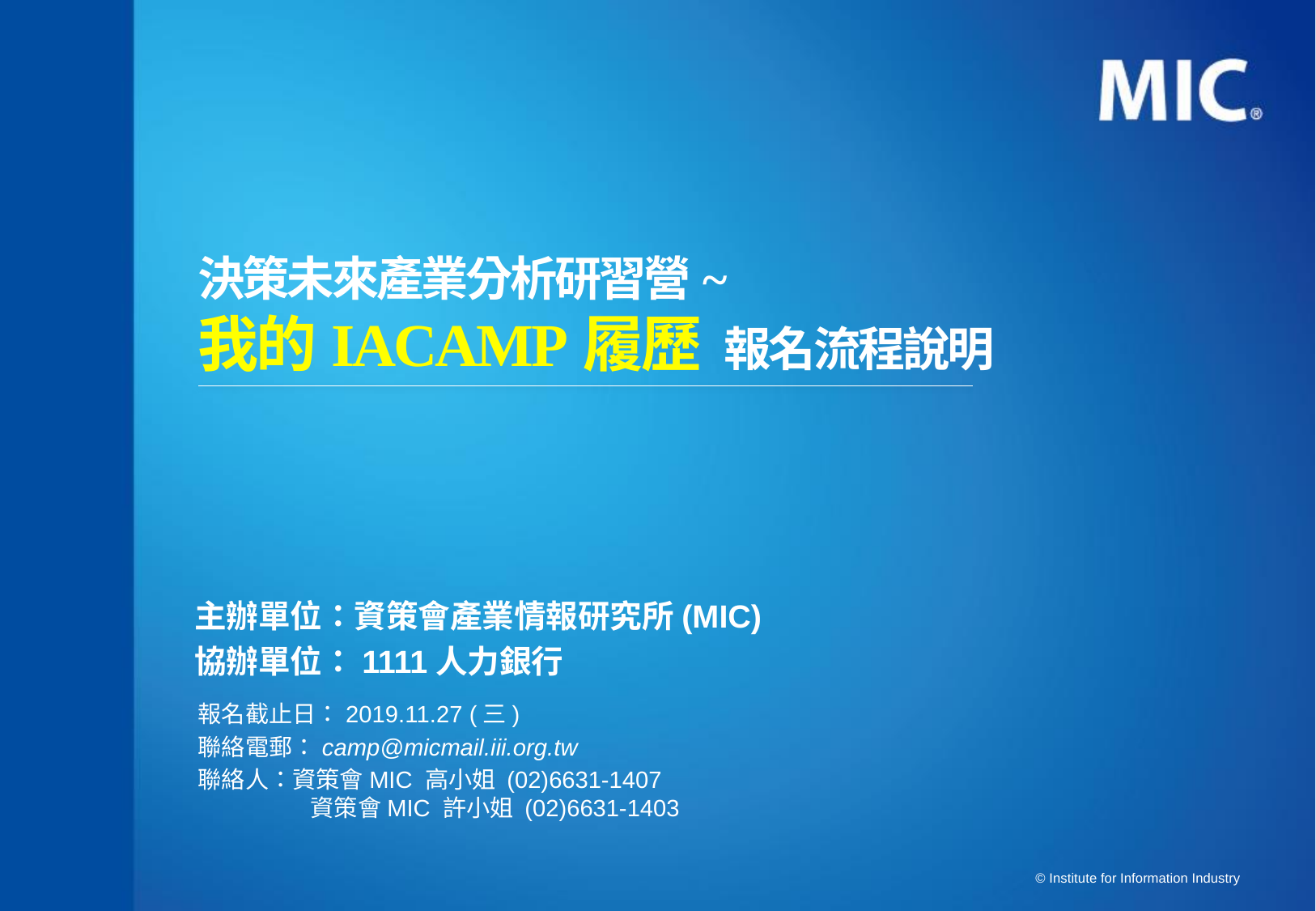

# 決策未來產業分析研習營~ 我的IACAMP履歷  報名流程說明
主辦單位：資策會產業情報研究所(MIC)
協辦單位：1111人力銀行
報名截止日：2019.11.27 (三)
聯絡電郵：camp@micmail.iii.org.tw
聯絡人：資策會MIC 高小姐 (02)6631-1407
                資策會MIC 許小姐 (02)6631-1403
© Institute for Information Industry